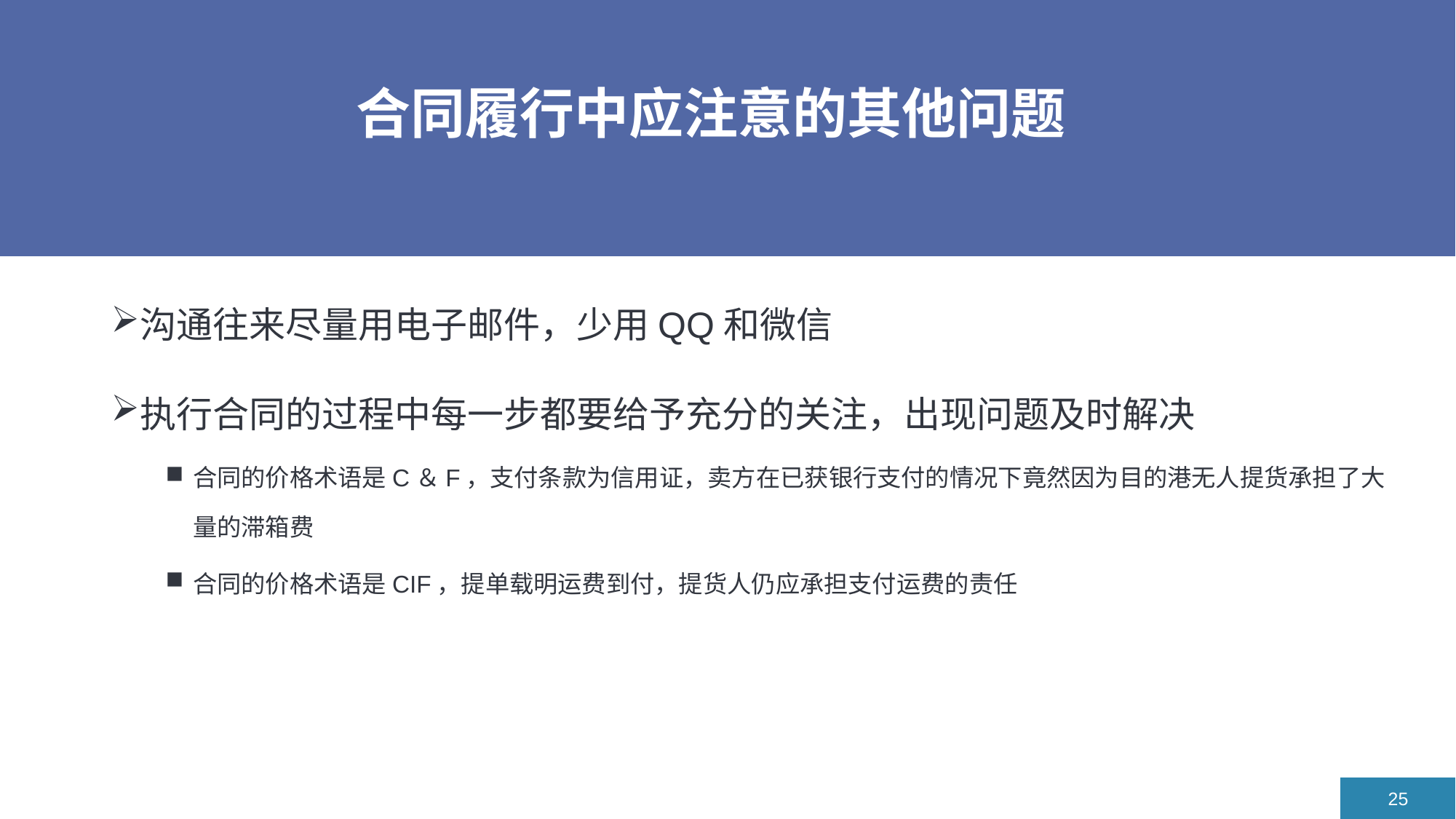

# 合同履行中应注意的其他问题
沟通往来尽量用电子邮件，少用QQ和微信
执行合同的过程中每一步都要给予充分的关注，出现问题及时解决
合同的价格术语是C＆F，支付条款为信用证，卖方在已获银行支付的情况下竟然因为目的港无人提货承担了大量的滞箱费
合同的价格术语是CIF，提单载明运费到付，提货人仍应承担支付运费的责任

25